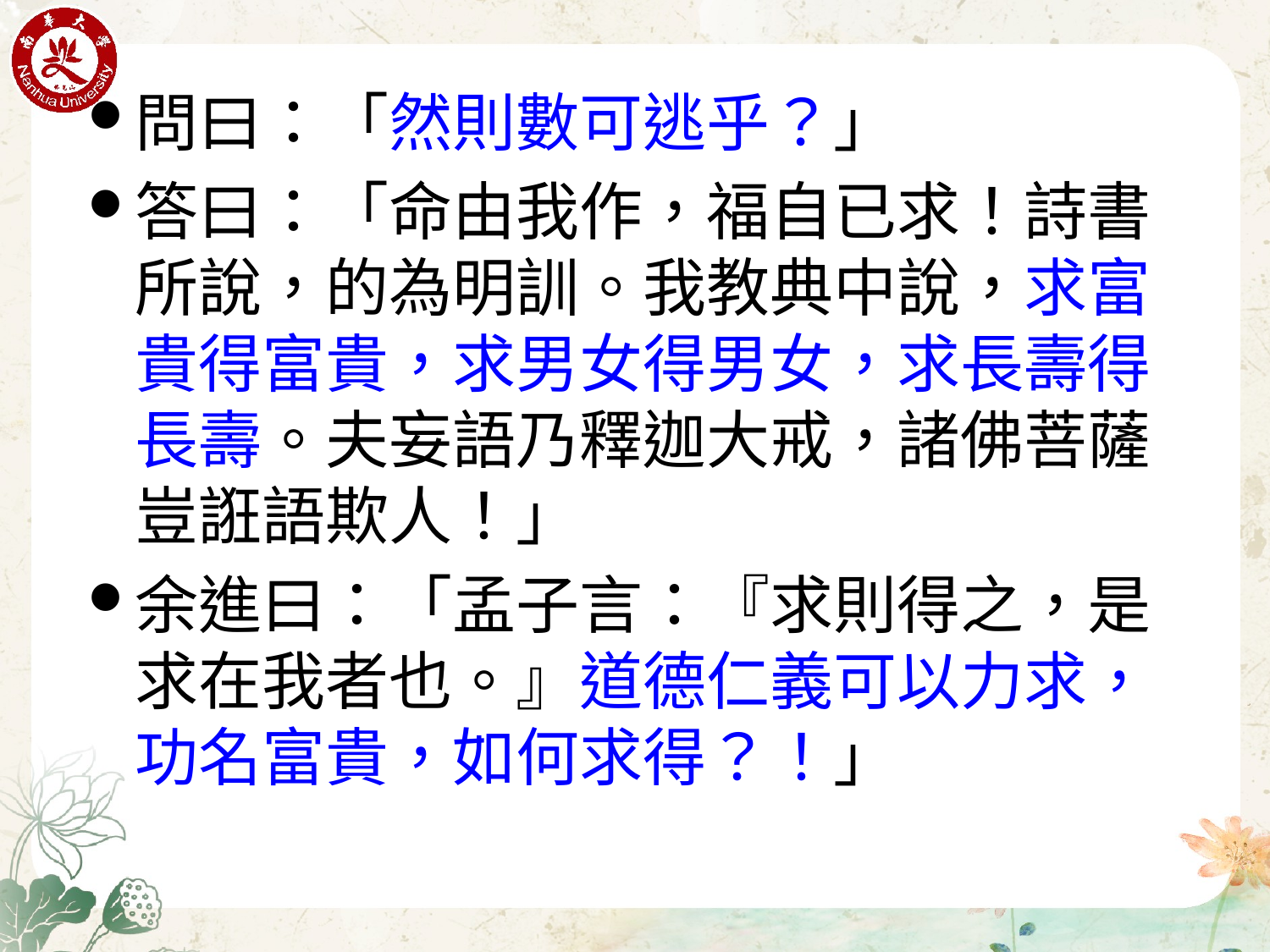

問曰：「然則數可逃乎？」
答曰：「命由我作，福自已求！詩書所說，的為明訓。我教典中說，求富貴得富貴，求男女得男女，求長壽得長壽。夫妄語乃釋迦大戒，諸佛菩薩豈誑語欺人！」
余進曰：「孟子言：『求則得之，是求在我者也。』道德仁義可以力求，功名富貴，如何求得？！」